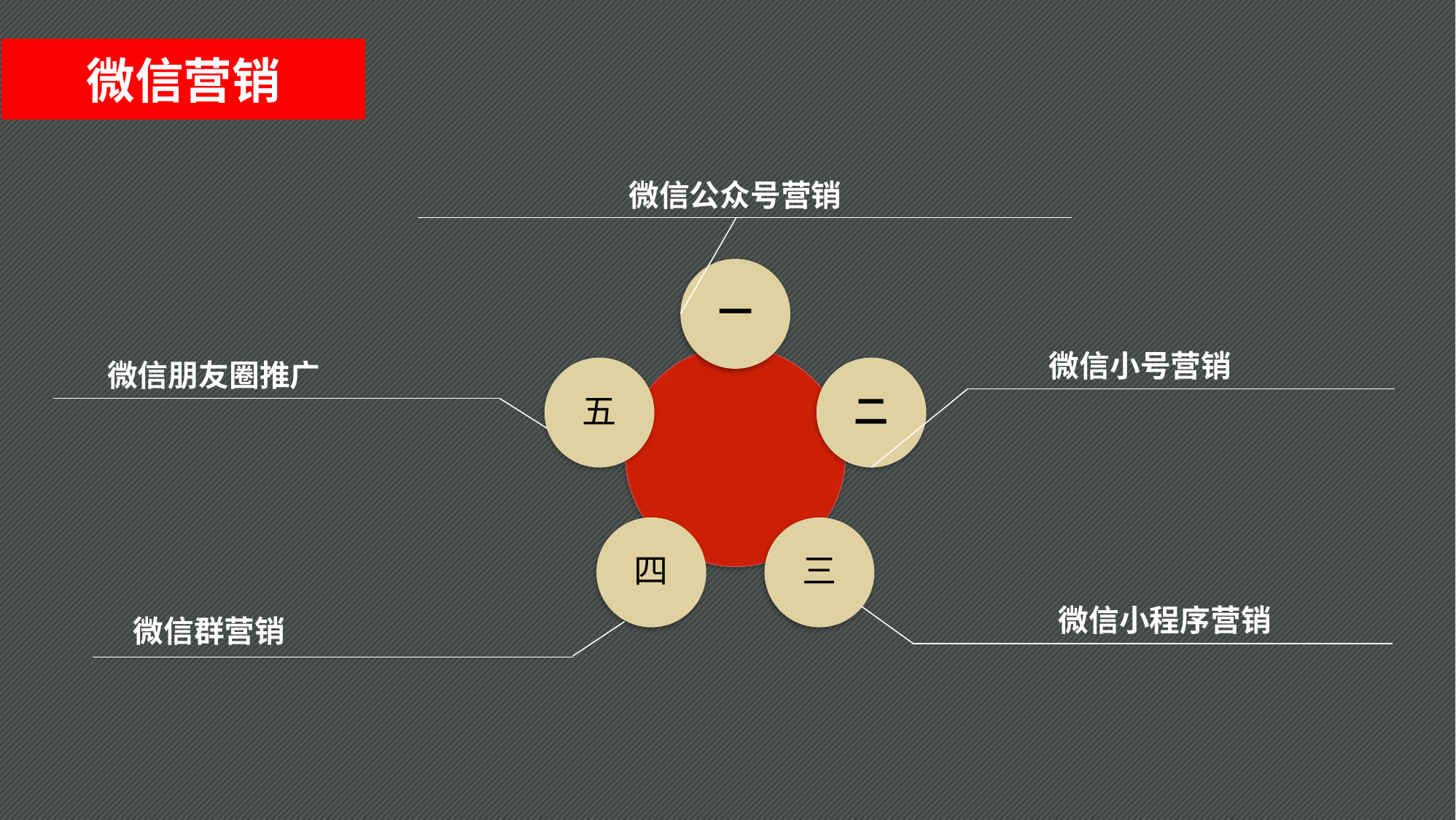

微信营销
微信公众号营销
一

五
二
四
三
微信小号营销
微信朋友圈推广
微信小程序营销
微信群营销